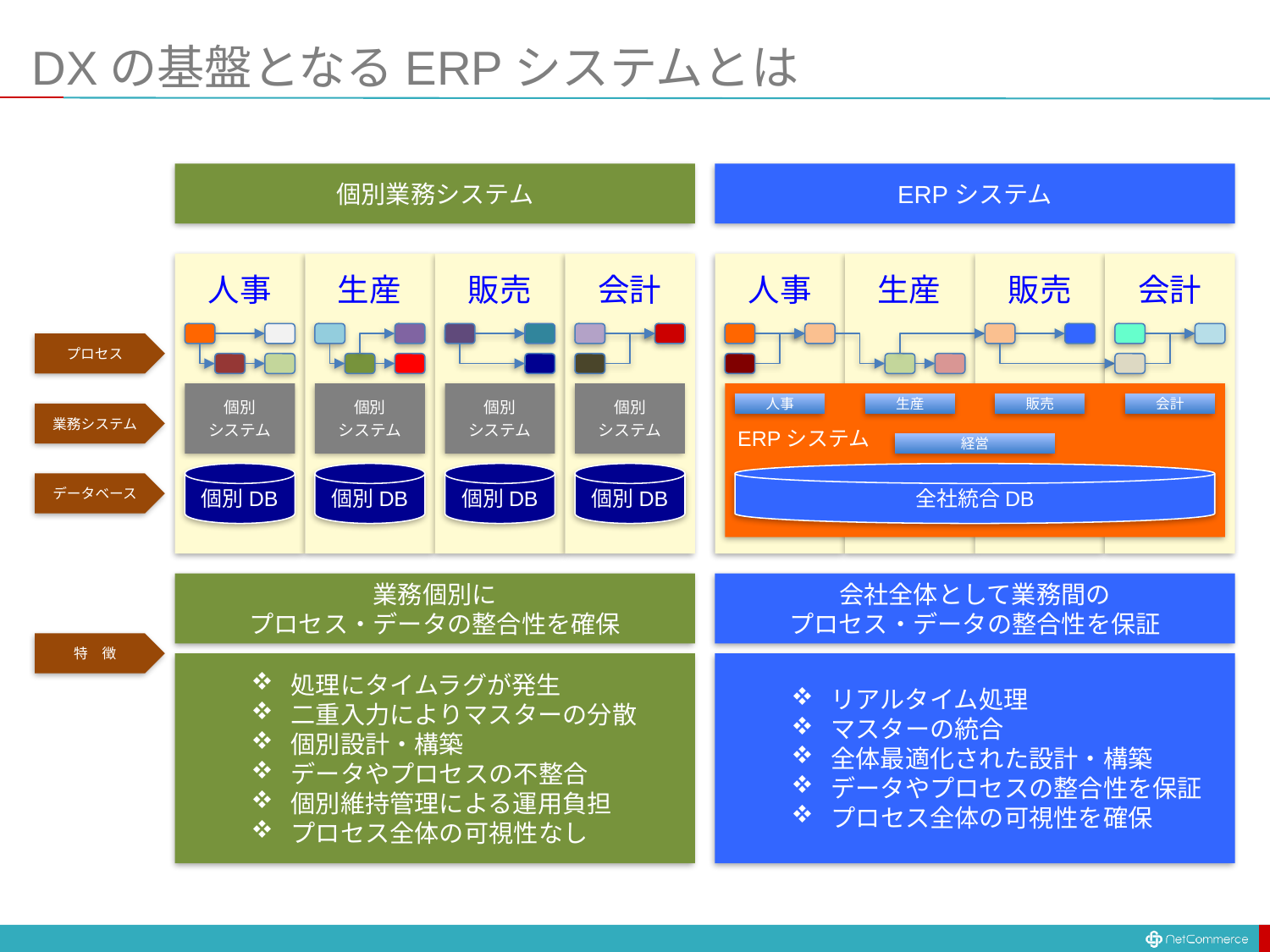

# DXの基盤となるERPシステムとは
個別業務システム
ERPシステム

人事
生産
販売
会計
人事
生産
販売
会計

プロセス

個別
システム
個別
システム
個別
システム
個別
システム
ERPシステム

人事
生産
販売
会計
業務システム
経営
個別DB
個別DB
個別DB
個別DB
全社統合DB
データベース
業務個別に
プロセス・データの整合性を確保
会社全体として業務間の
プロセス・データの整合性を保証
特　徴
処理にタイムラグが発生
二重入力によりマスターの分散
個別設計・構築
データやプロセスの不整合
個別維持管理による運用負担
プロセス全体の可視性なし
リアルタイム処理
マスターの統合
全体最適化された設計・構築
データやプロセスの整合性を保証
プロセス全体の可視性を確保